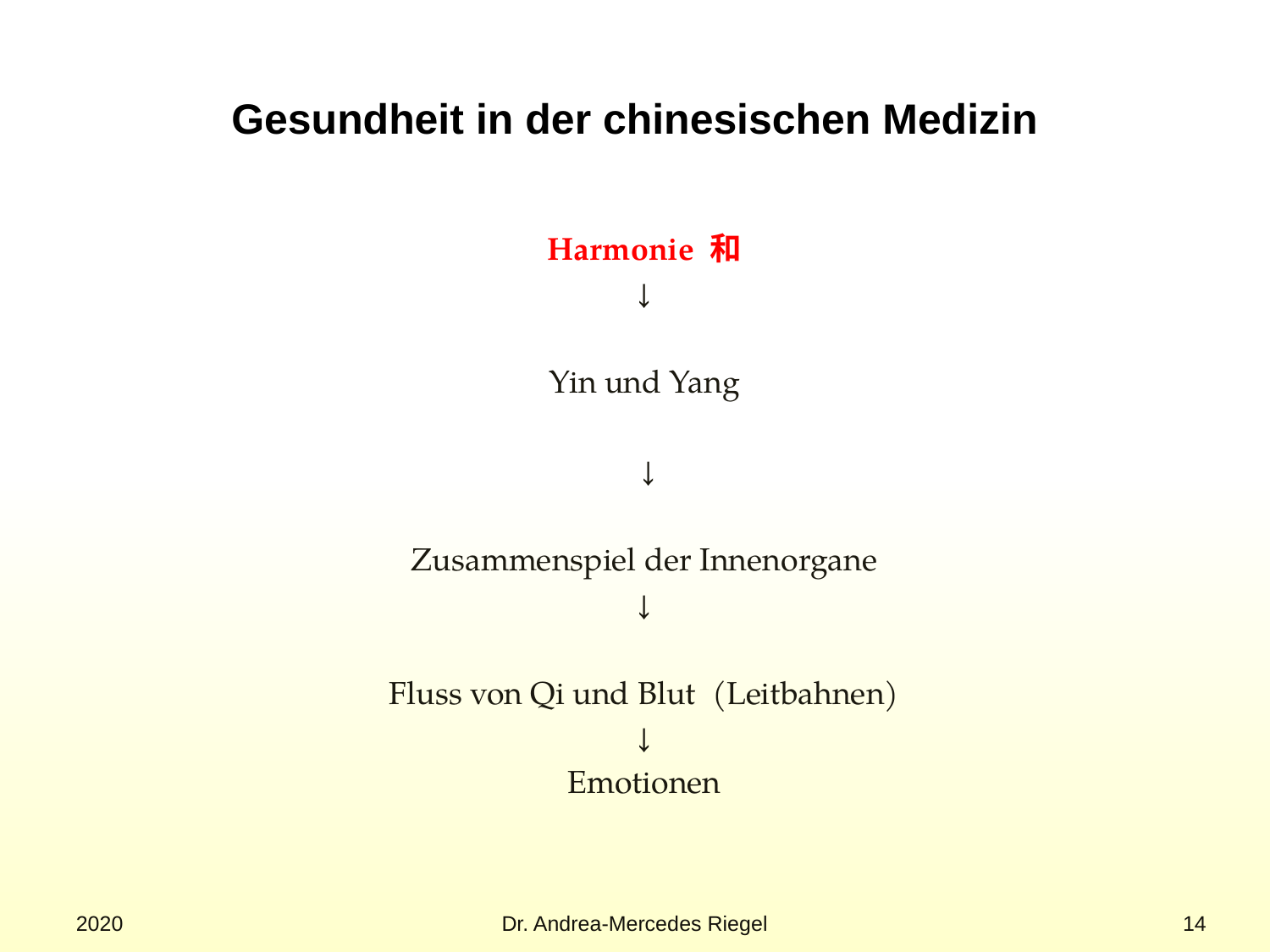

# Gesundheit in der chinesischen Medizin
Harmonie 和
↓

Yin und Yang

 ↓

Zusammenspiel der Innenorgane
↓

Fluss von Qi und Blut  (Leitbahnen)
↓
Emotionen
2020
Dr. Andrea-Mercedes Riegel
14